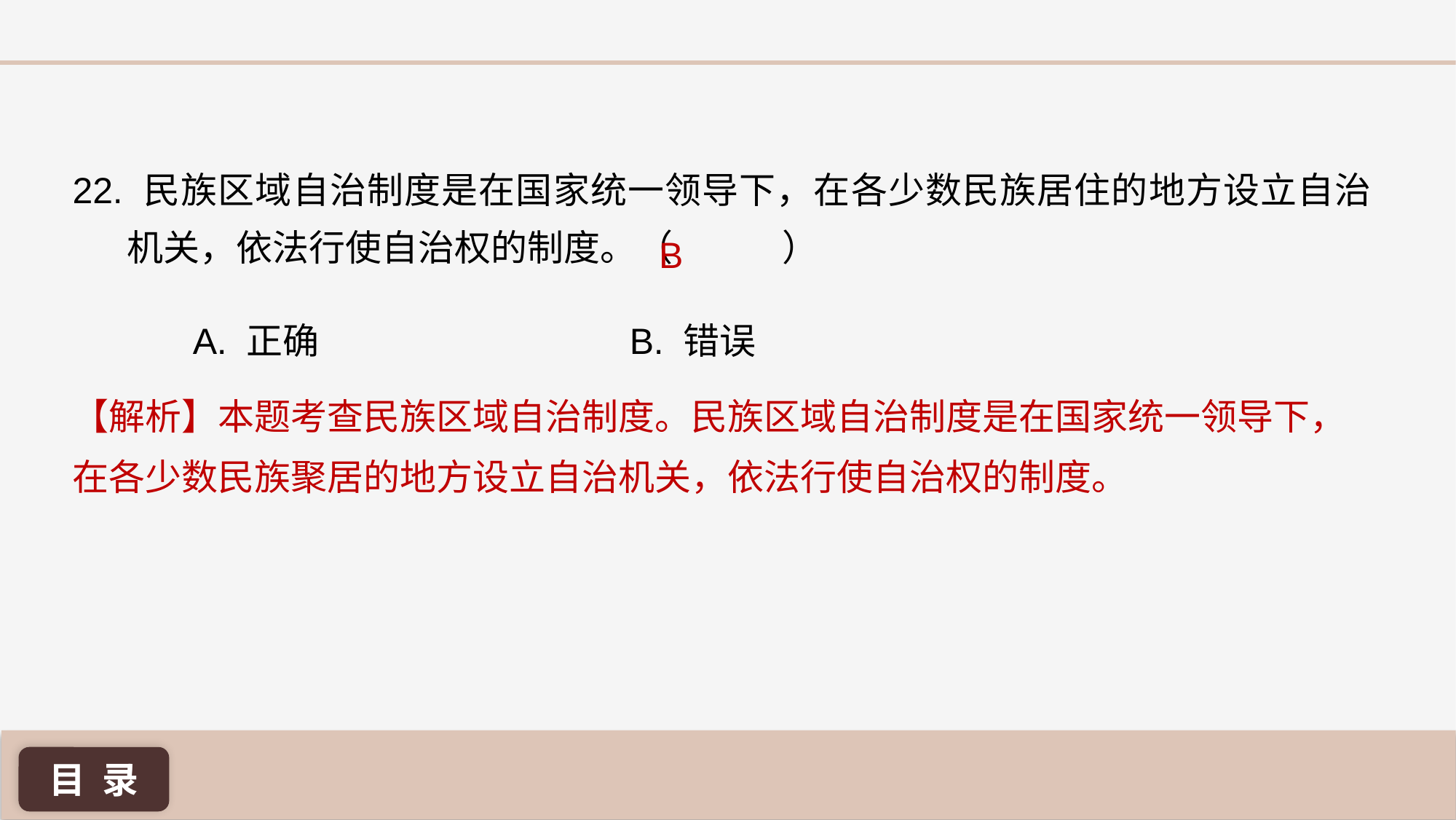

22. 民族区域自治制度是在国家统一领导下，在各少数民族居住的地方设立自治机关，依法行使自治权的制度。（ 	）
B
A. 正确 			B. 错误
【解析】本题考查民族区域自治制度。民族区域自治制度是在国家统一领导下，在各少数民族聚居的地方设立自治机关，依法行使自治权的制度。